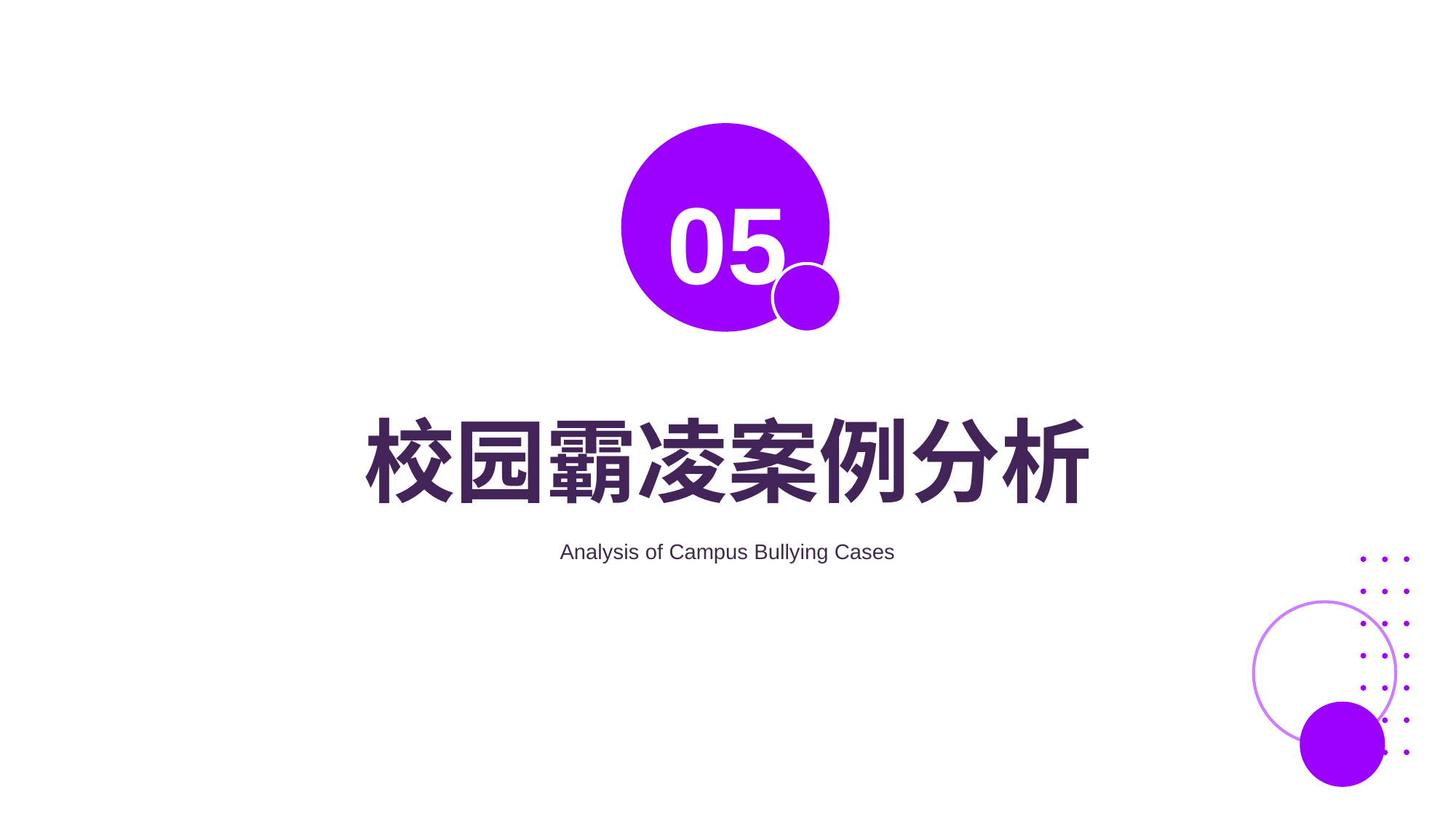

05
校园霸凌案例分析
Analysis of Campus Bullying Cases